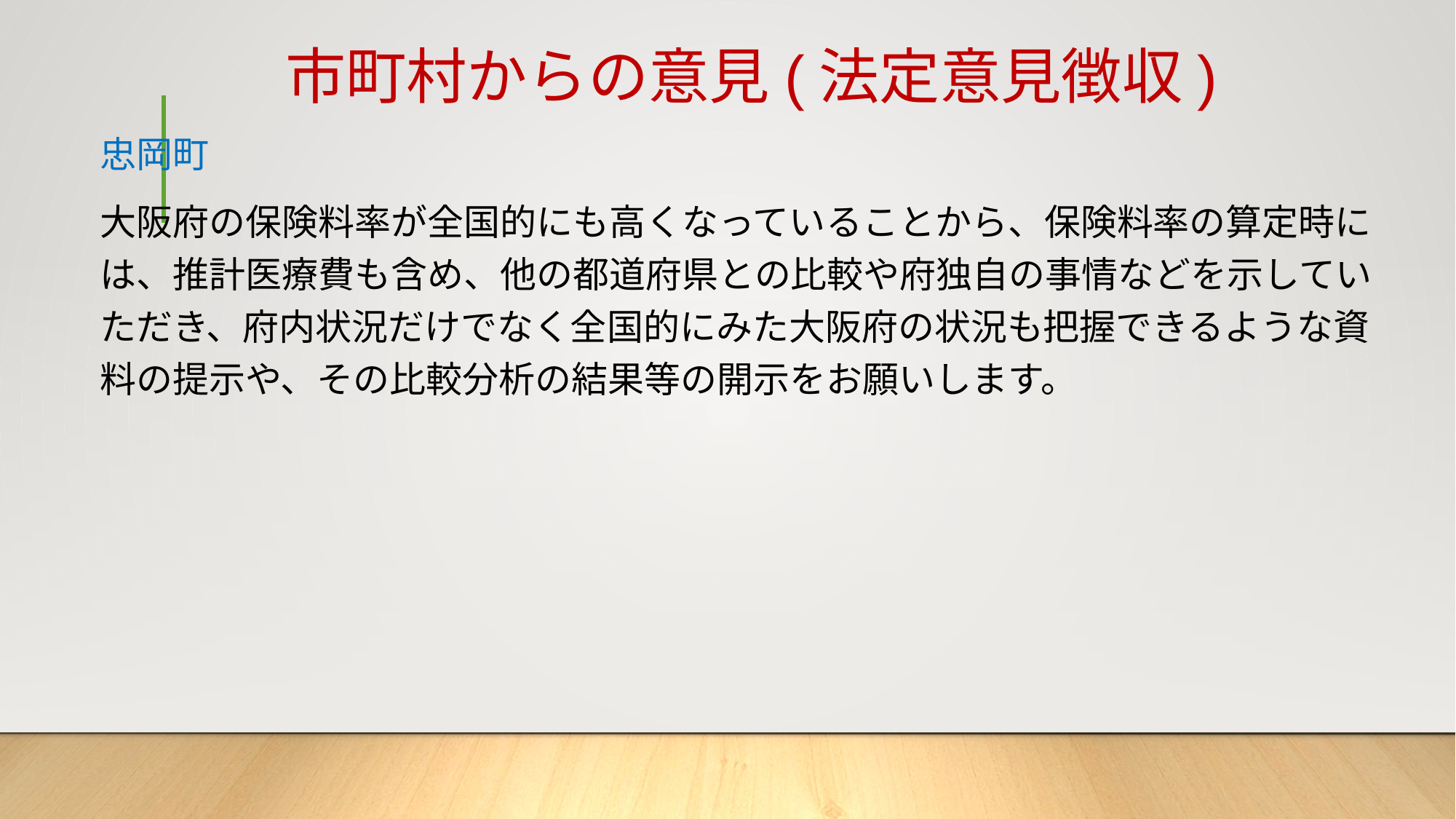

# 市町村からの意見(法定意見徴収)
忠岡町
大阪府の保険料率が全国的にも高くなっていることから、保険料率の算定時には、推計医療費も含め、他の都道府県との比較や府独自の事情などを示していただき、府内状況だけでなく全国的にみた大阪府の状況も把握できるような資料の提示や、その比較分析の結果等の開示をお願いします。